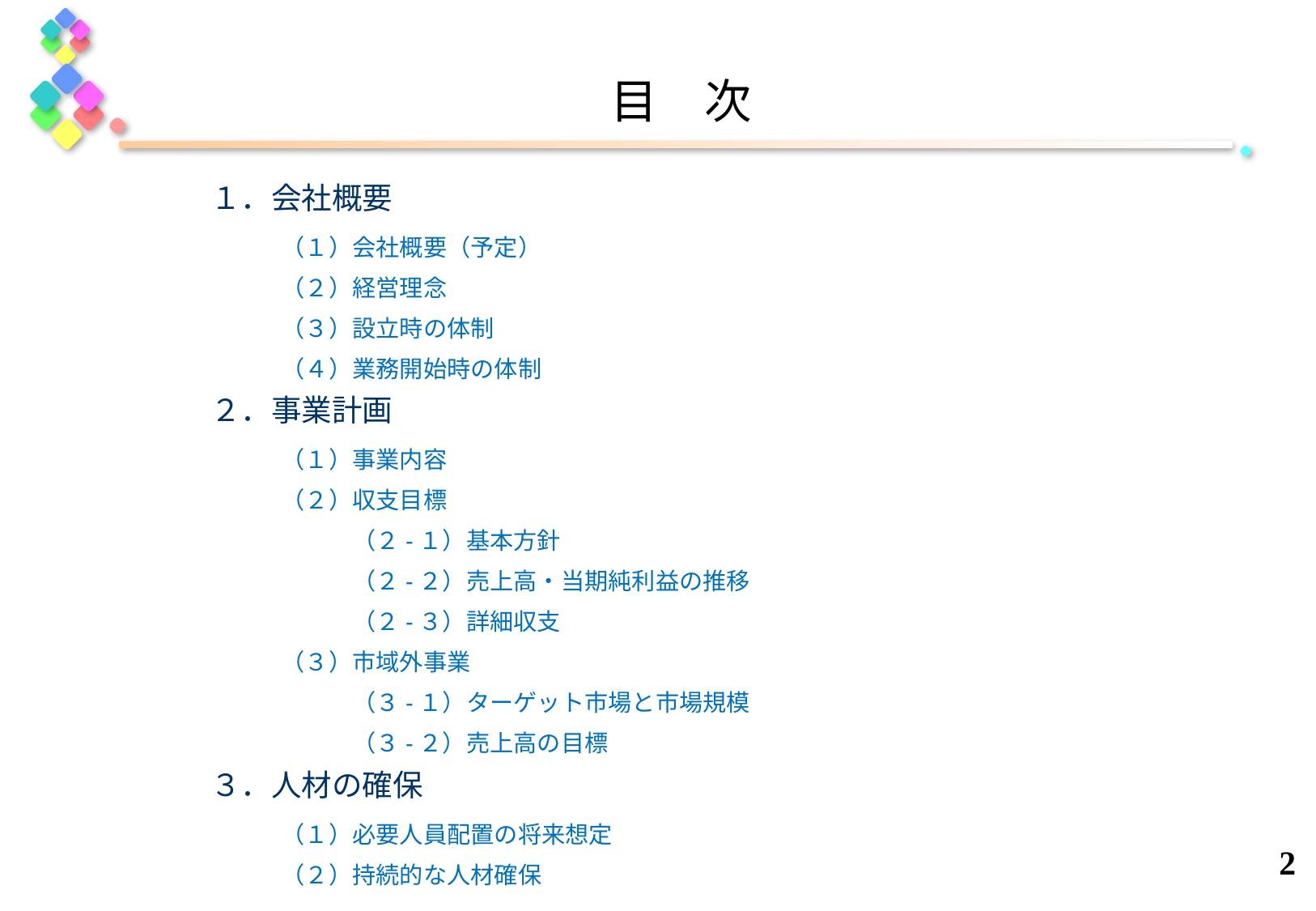

目　次

１．会社概要
　　　（１）会社概要（予定）
　　　（２）経営理念
　　　（３）設立時の体制
　　　（４）業務開始時の体制
２．事業計画
　　　（１）事業内容
　　　（２）収支目標
　　　　　　（２-１）基本方針
　　　　　　（２-２）売上高・当期純利益の推移
　　　　　　（２-３）詳細収支
　　　（３）市域外事業
　　　　　　（３-１）ターゲット市場と市場規模
　　　　　　（３-２）売上高の目標
３．人材の確保
　　　（１）必要人員配置の将来想定
　　　（２）持続的な人材確保
2